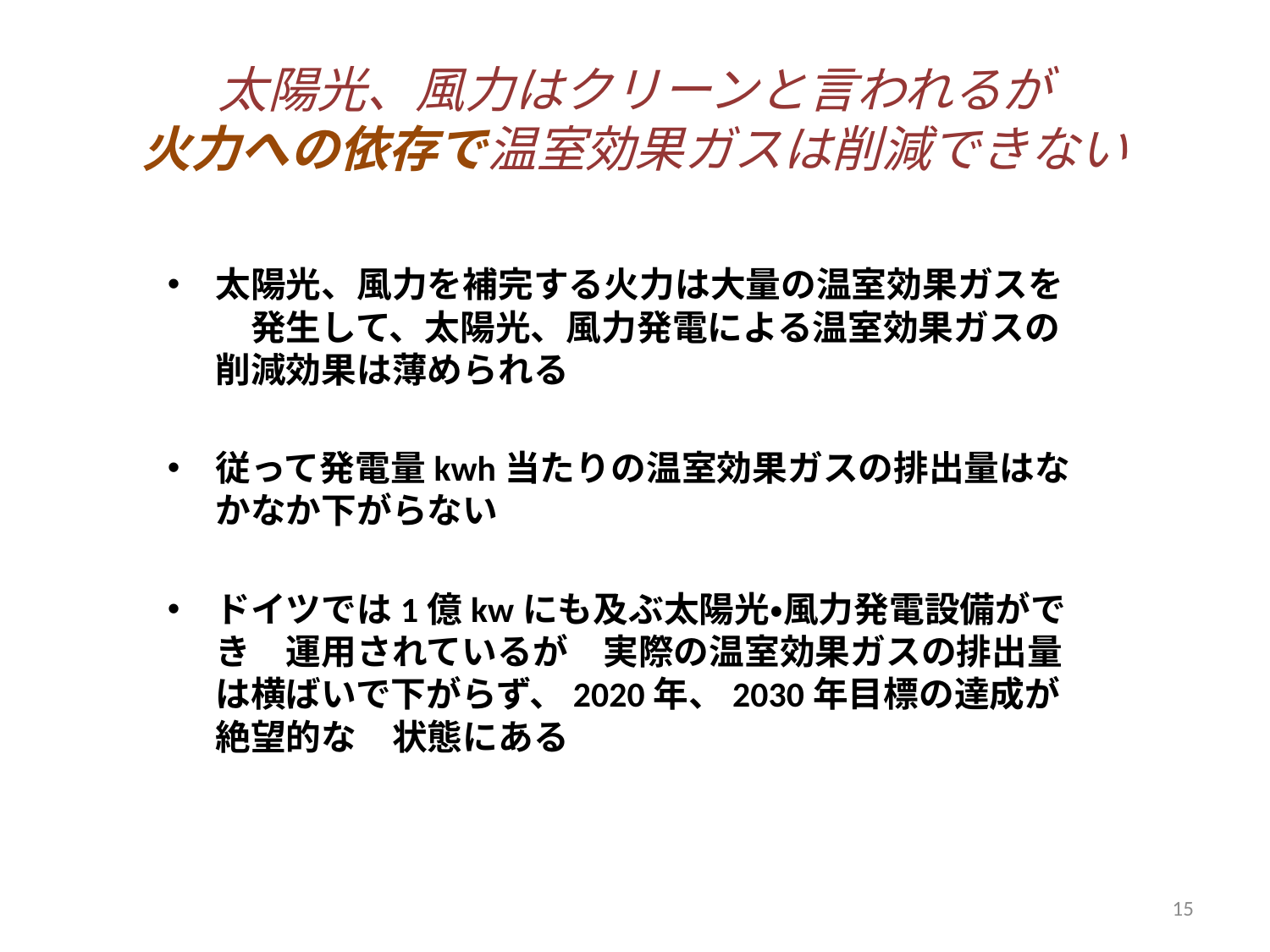

# 太陽光、風力はクリーンと言われるが 火力への依存で温室効果ガスは削減できない
太陽光、風力を補完する火力は大量の温室効果ガスを　発生して、太陽光、風力発電による温室効果ガスの削減効果は薄められる

従って発電量kwh当たりの温室効果ガスの排出量はなかなか下がらない

ドイツでは1億kwにも及ぶ太陽光・風力発電設備ができ　運用されているが　実際の温室効果ガスの排出量は横ばいで下がらず、2020年、2030年目標の達成が絶望的な　状態にある

15